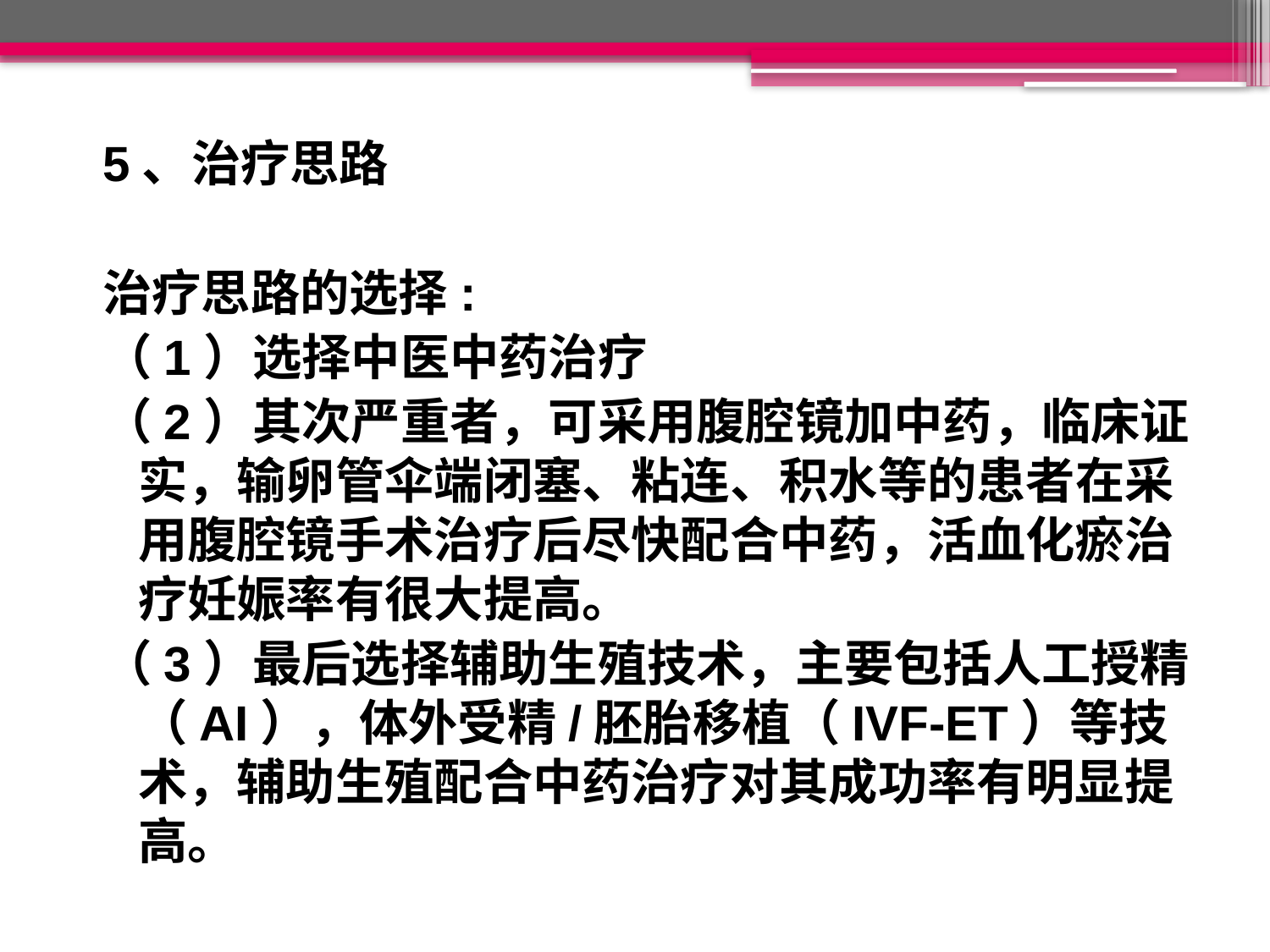

5、治疗思路

治疗思路的选择:
（1）选择中医中药治疗
（2）其次严重者，可采用腹腔镜加中药，临床证实，输卵管伞端闭塞、粘连、积水等的患者在采用腹腔镜手术治疗后尽快配合中药，活血化瘀治疗妊娠率有很大提高。
（3）最后选择辅助生殖技术，主要包括人工授精（AI），体外受精/胚胎移植（IVF-ET）等技术，辅助生殖配合中药治疗对其成功率有明显提高。